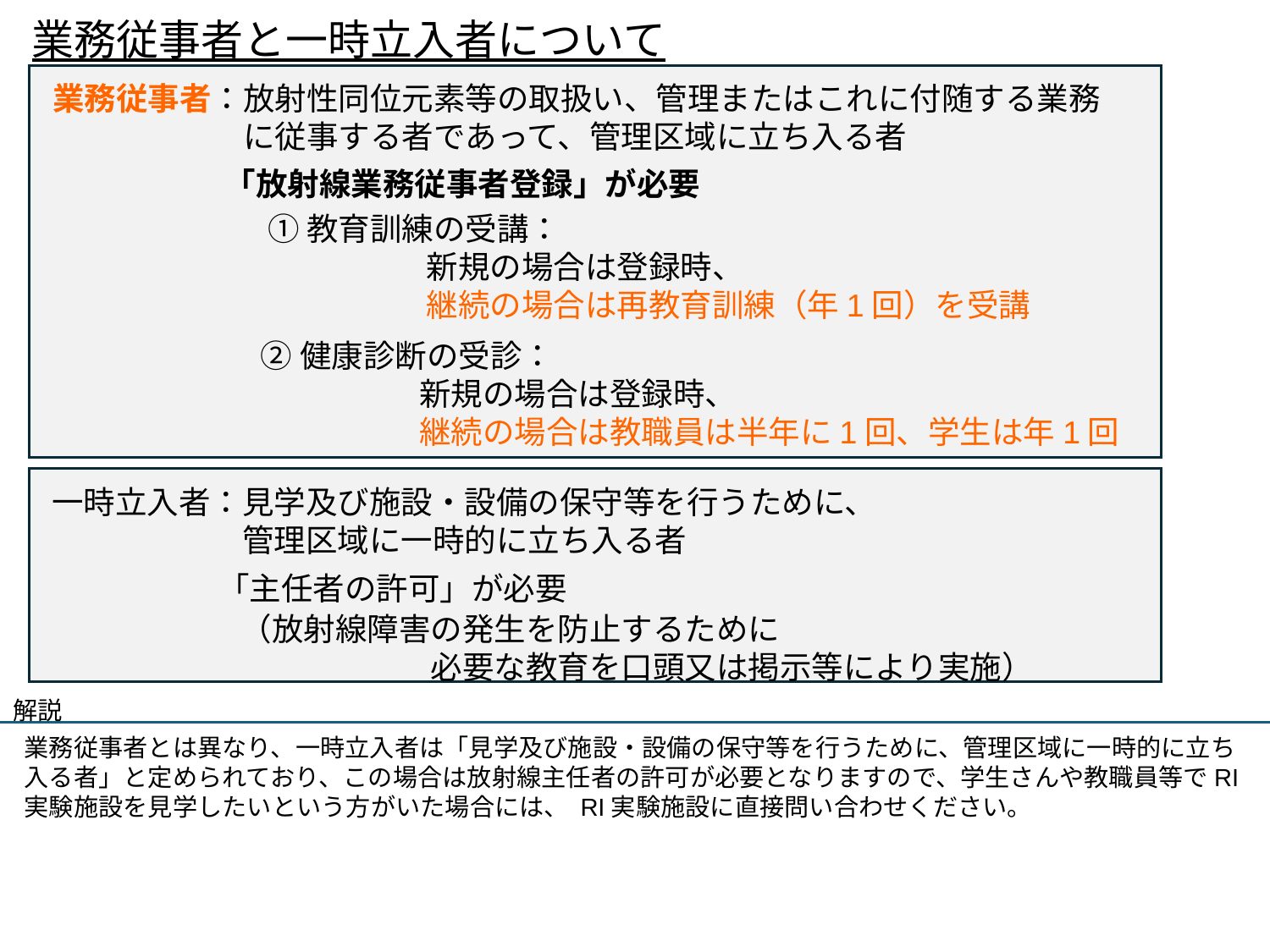

業務従事者と一時立入者について

業務従事者：放射性同位元素等の取扱い、管理またはこれに付随する業務
　　　　　　に従事する者であって、管理区域に立ち入る者
「放射線業務従事者登録」が必要
①教育訓練の受講：
　　　　　新規の場合は登録時、
　　　　　継続の場合は再教育訓練（年1回）を受講
②健康診断の受診：
　　　　　新規の場合は登録時、
　　　　　継続の場合は教職員は半年に1回、学生は年1回

一時立入者：見学及び施設・設備の保守等を行うために、
　　　　　　管理区域に一時的に立ち入る者
「主任者の許可」が必要

（放射線障害の発生を防止するために
　　　　　　必要な教育を口頭又は掲示等により実施）
解説
業務従事者とは異なり、一時立入者は「見学及び施設・設備の保守等を行うために、管理区域に一時的に立ち入る者」と定められており、この場合は放射線主任者の許可が必要となりますので、学生さんや教職員等でRI実験施設を見学したいという方がいた場合には、 RI実験施設に直接問い合わせください。